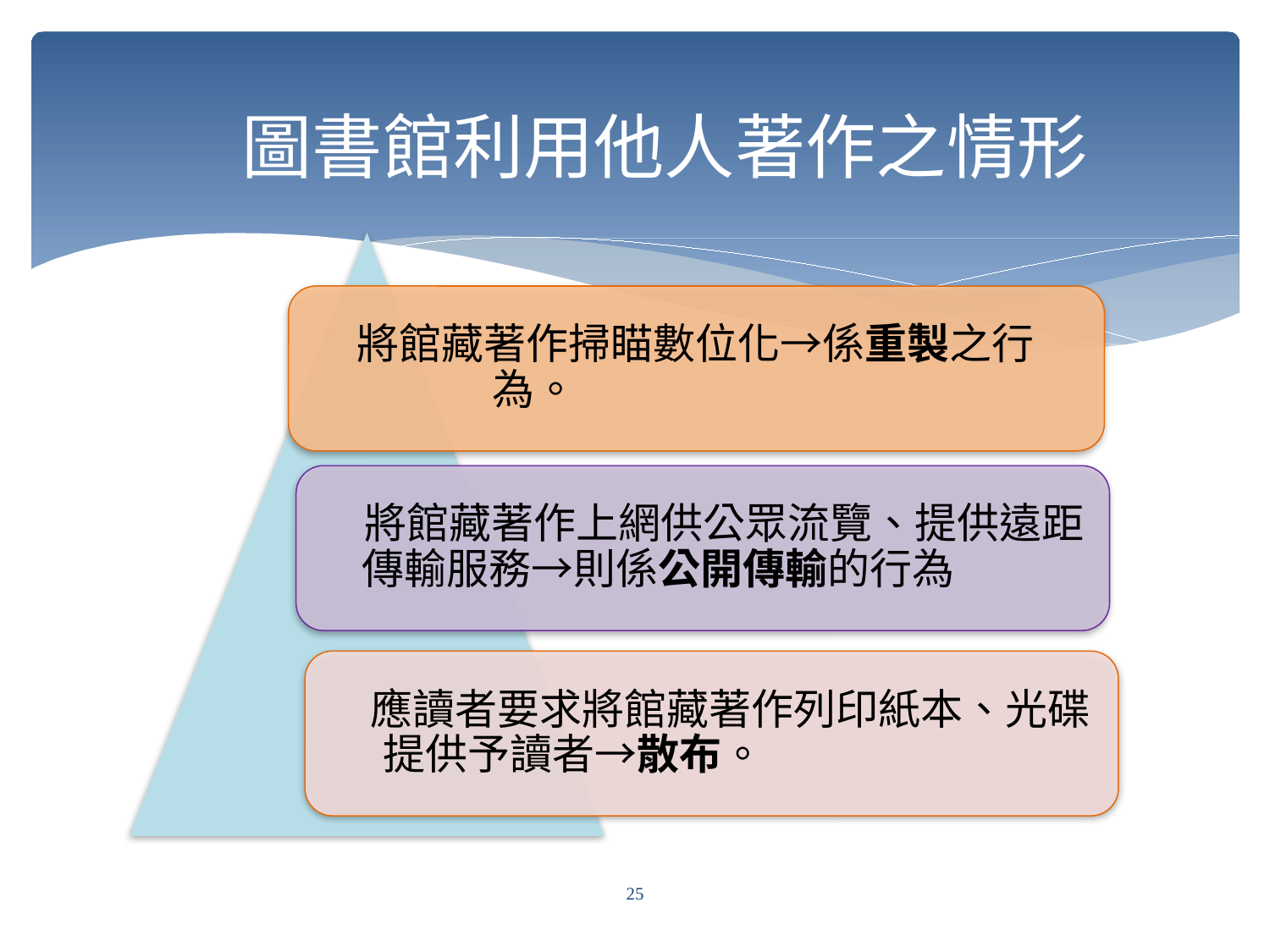

# 圖書館利用他人著作之情形
將館藏著作掃瞄數位化→係重製之行為。
將館藏著作上網供公眾流覽、提供遠距傳輸服務→則係公開傳輸的行為
應讀者要求將館藏著作列印紙本、光碟提供予讀者→散布。

25